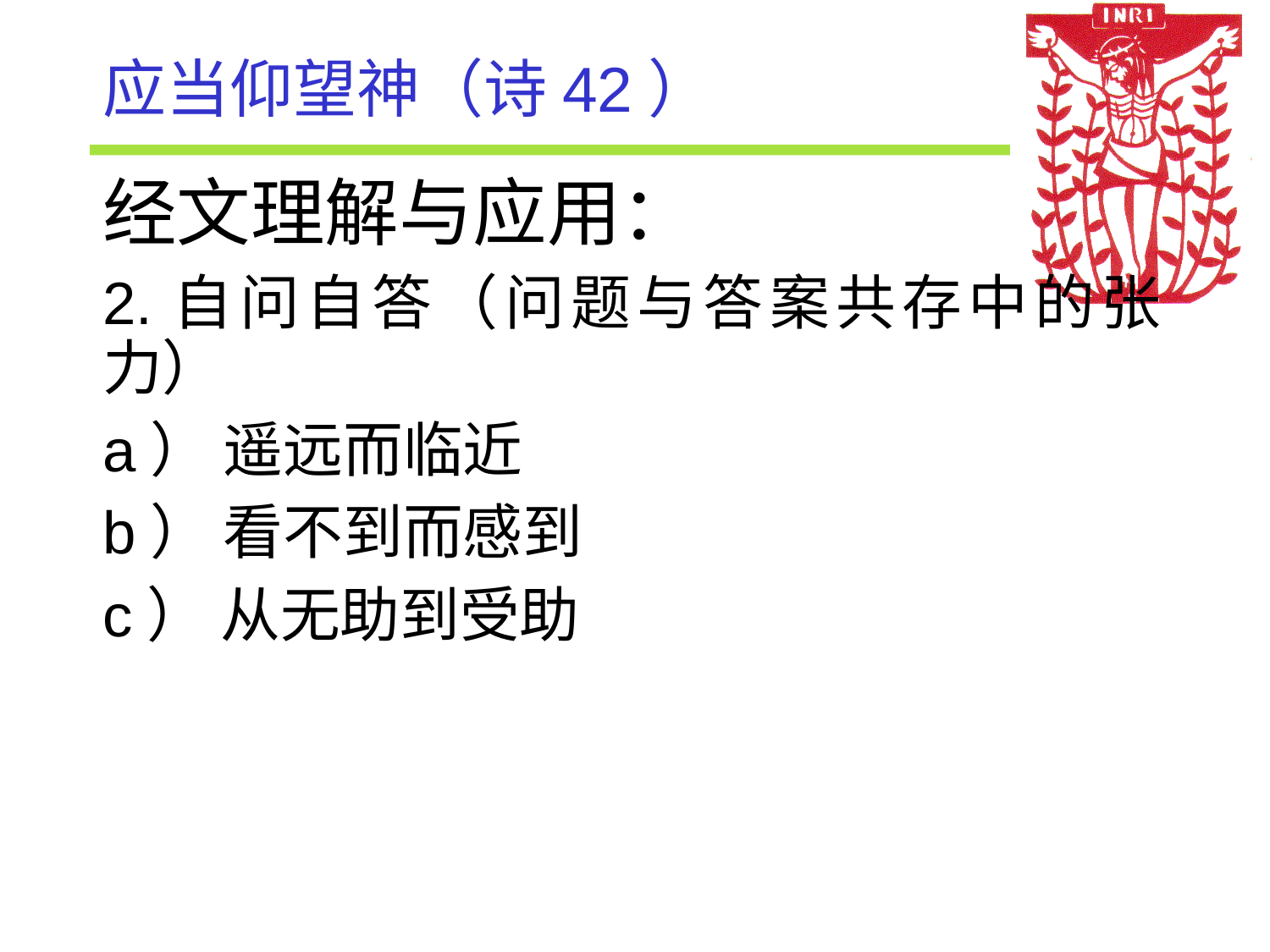

# 应当仰望神（诗42）
经文理解与应用：
2.自问自答（问题与答案共存中的张力）
a） 遥远而临近
b） 看不到而感到
c） 从无助到受助